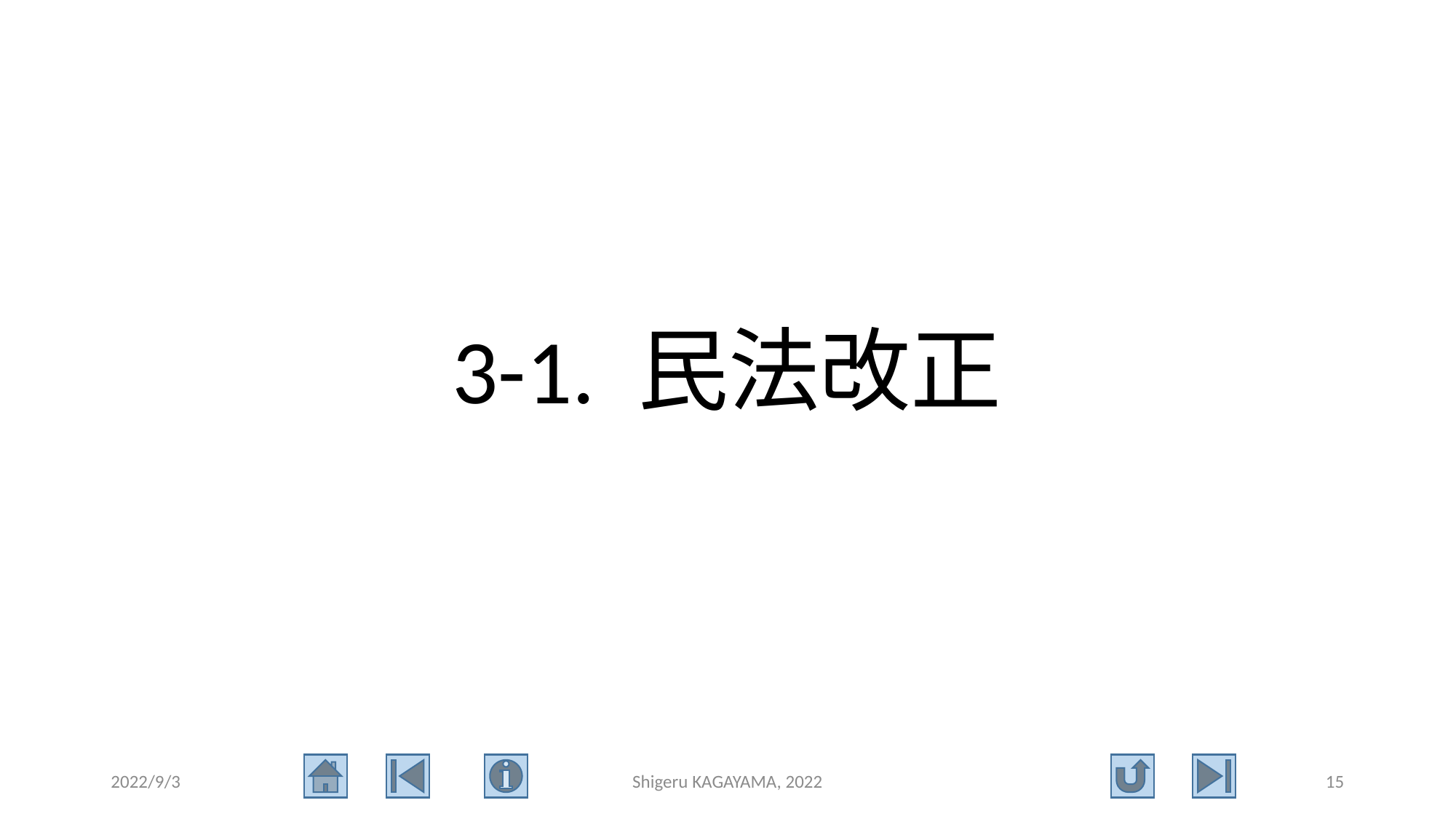

# 3-1. 民法改正

2022/9/3
Shigeru KAGAYAMA, 2022
15